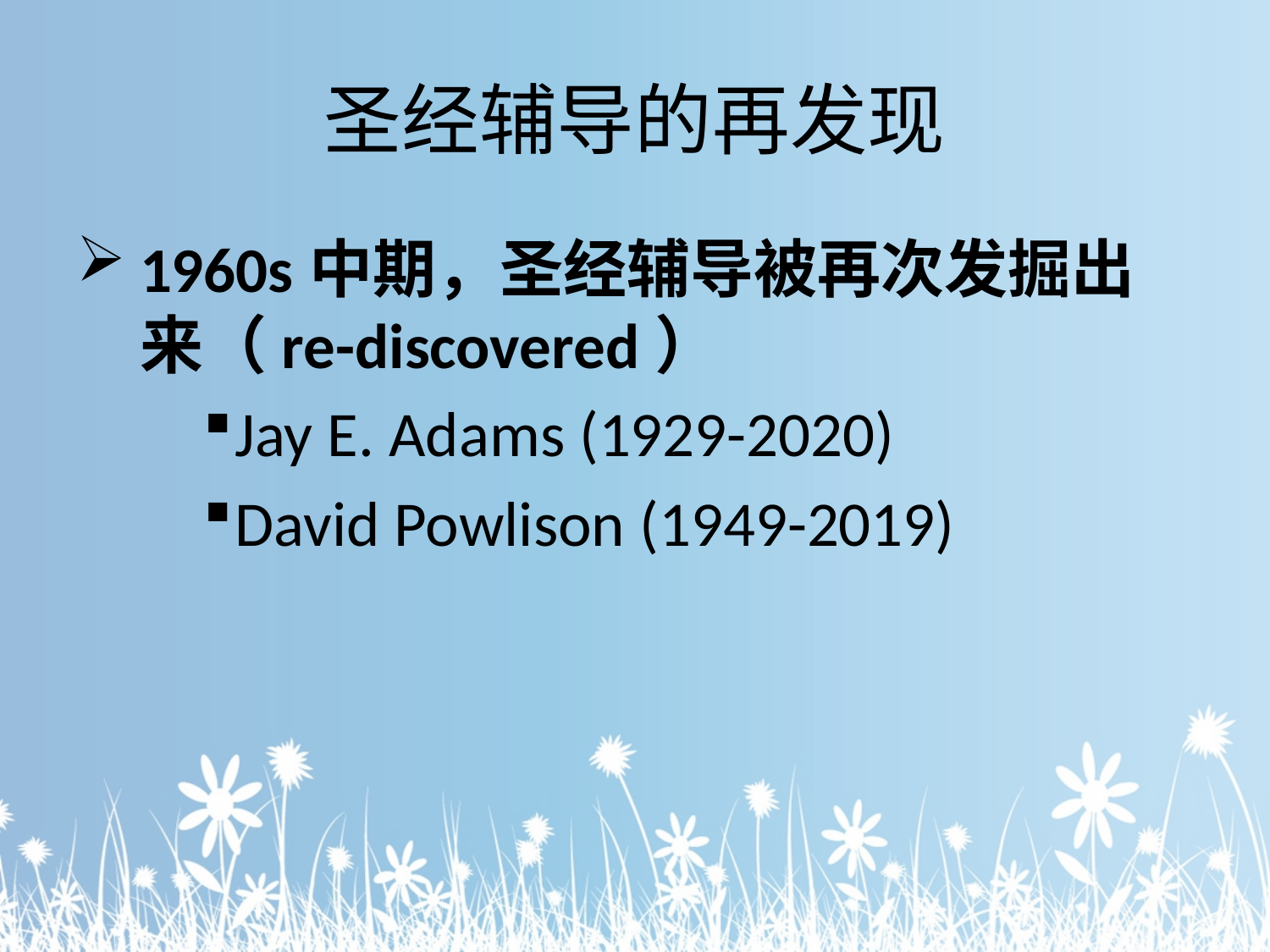

# 圣经辅导的再发现
1960s中期，圣经辅导被再次发掘出来（re-discovered）
Jay E. Adams (1929-2020)
David Powlison (1949-2019)